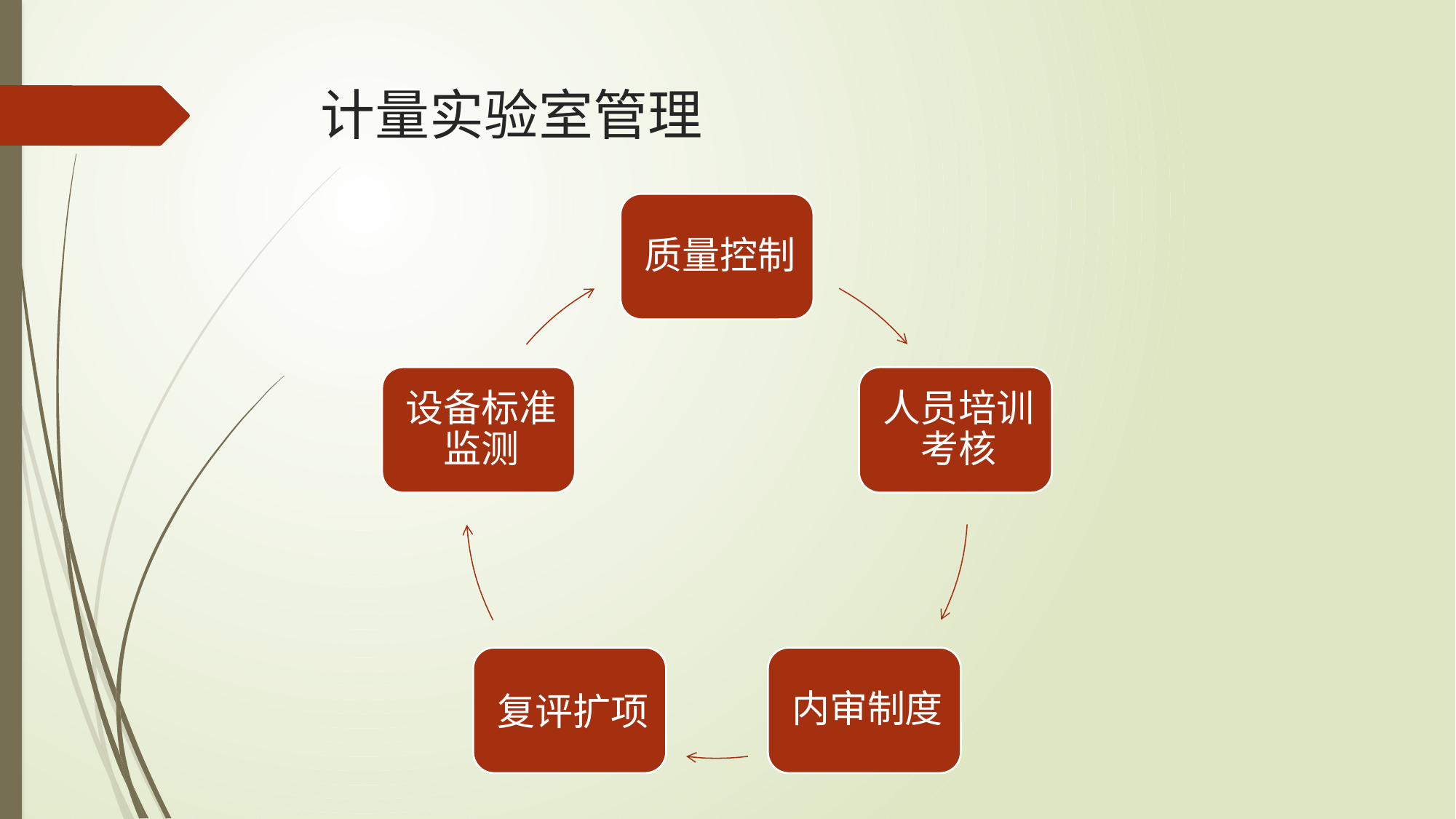

# 计量实验室管理
质量控制
人员培训考核
内审制度
复评扩项
设备标准监测